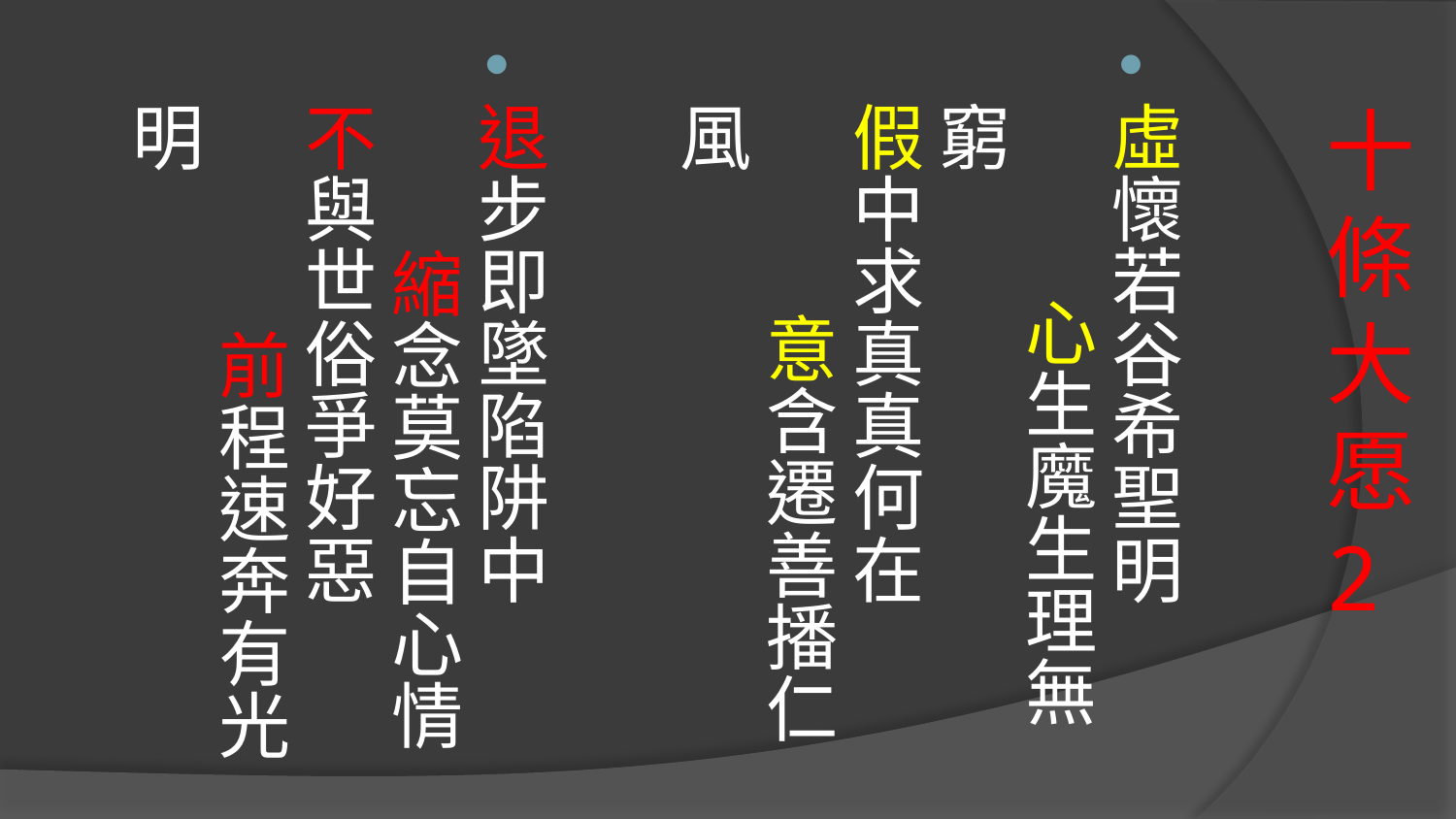

虛懷若谷希聖明                       心生魔生理無窮
假中求真真何在                        意含遷善播仁風

退步即墜陷阱中                    縮念莫忘自心情
不與世俗爭好惡                         前程速奔有光明
# 十條大愿 2